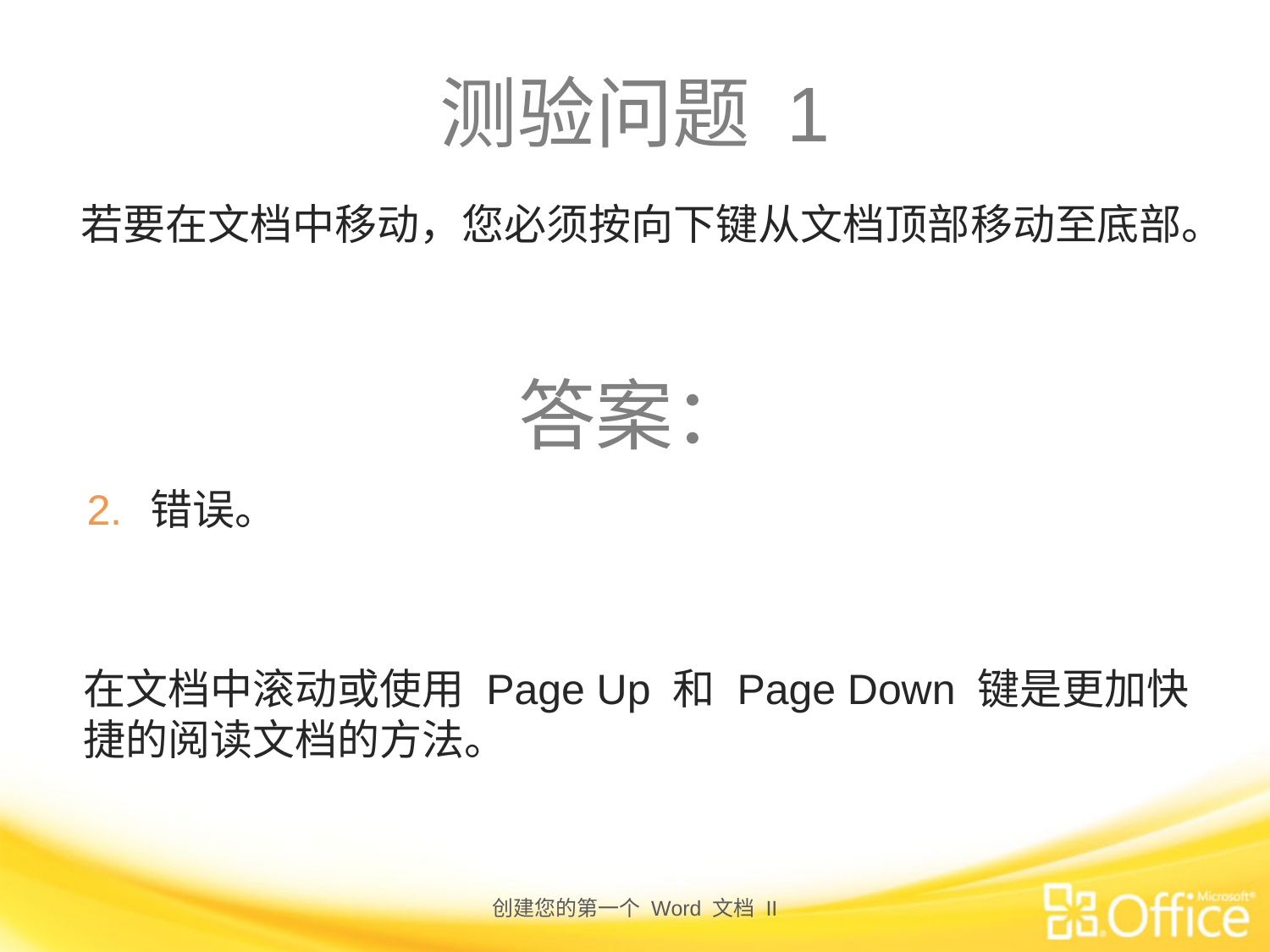

# 测验问题 1
若要在文档中移动，您必须按向下键从文档顶部移动至底部。
答案：
错误。
在文档中滚动或使用 Page Up 和 Page Down 键是更加快捷的阅读文档的方法。
创建您的第一个 Word 文档 II